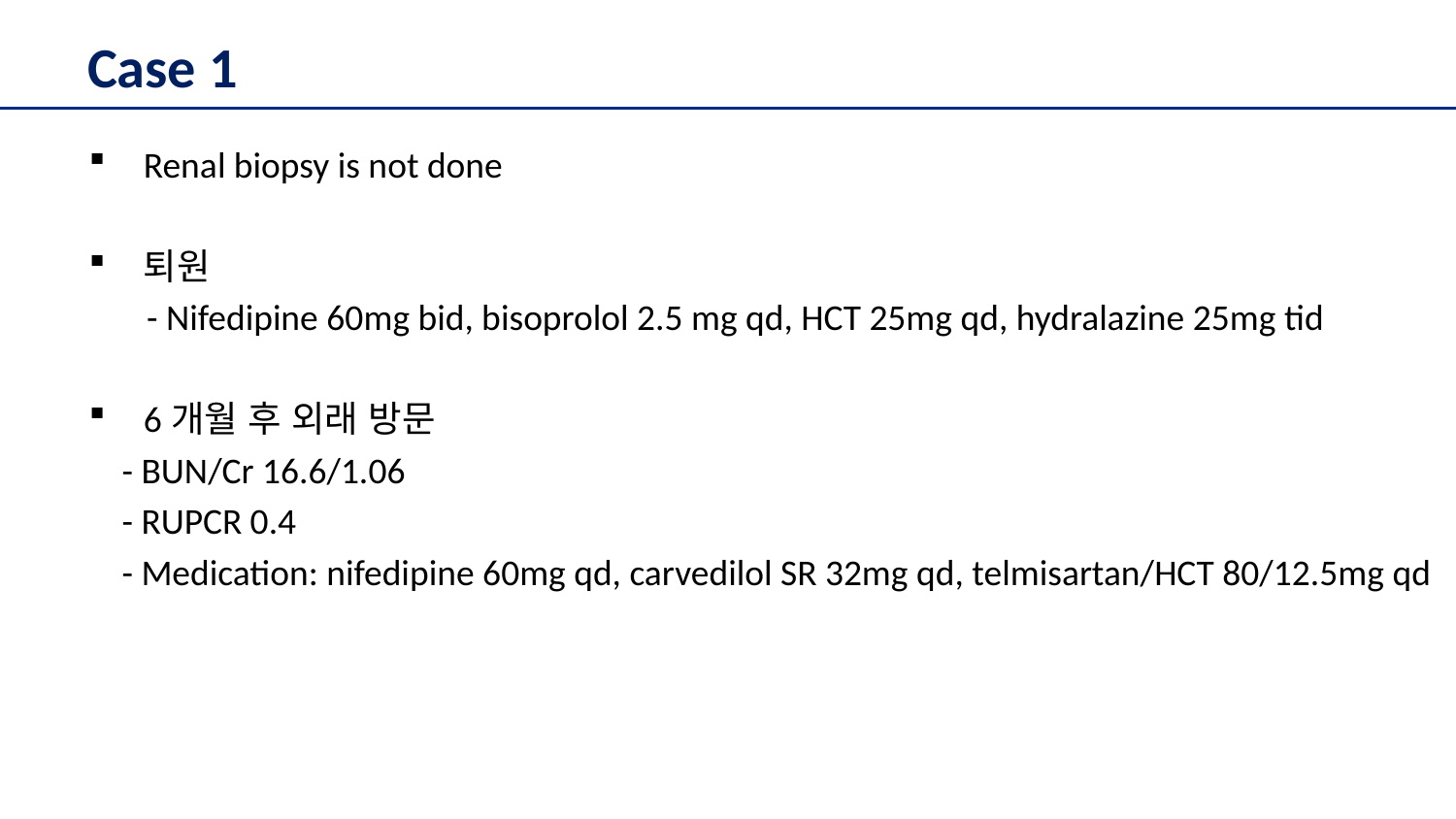

# Case 1
Renal biopsy is not done

퇴원
       - Nifedipine 60mg bid, bisoprolol 2.5 mg qd, HCT 25mg qd, hydralazine 25mg tid

6개월 후 외래 방문
    - BUN/Cr 16.6/1.06
    - RUPCR 0.4
    - Medication: nifedipine 60mg qd, carvedilol SR 32mg qd, telmisartan/HCT 80/12.5mg qd